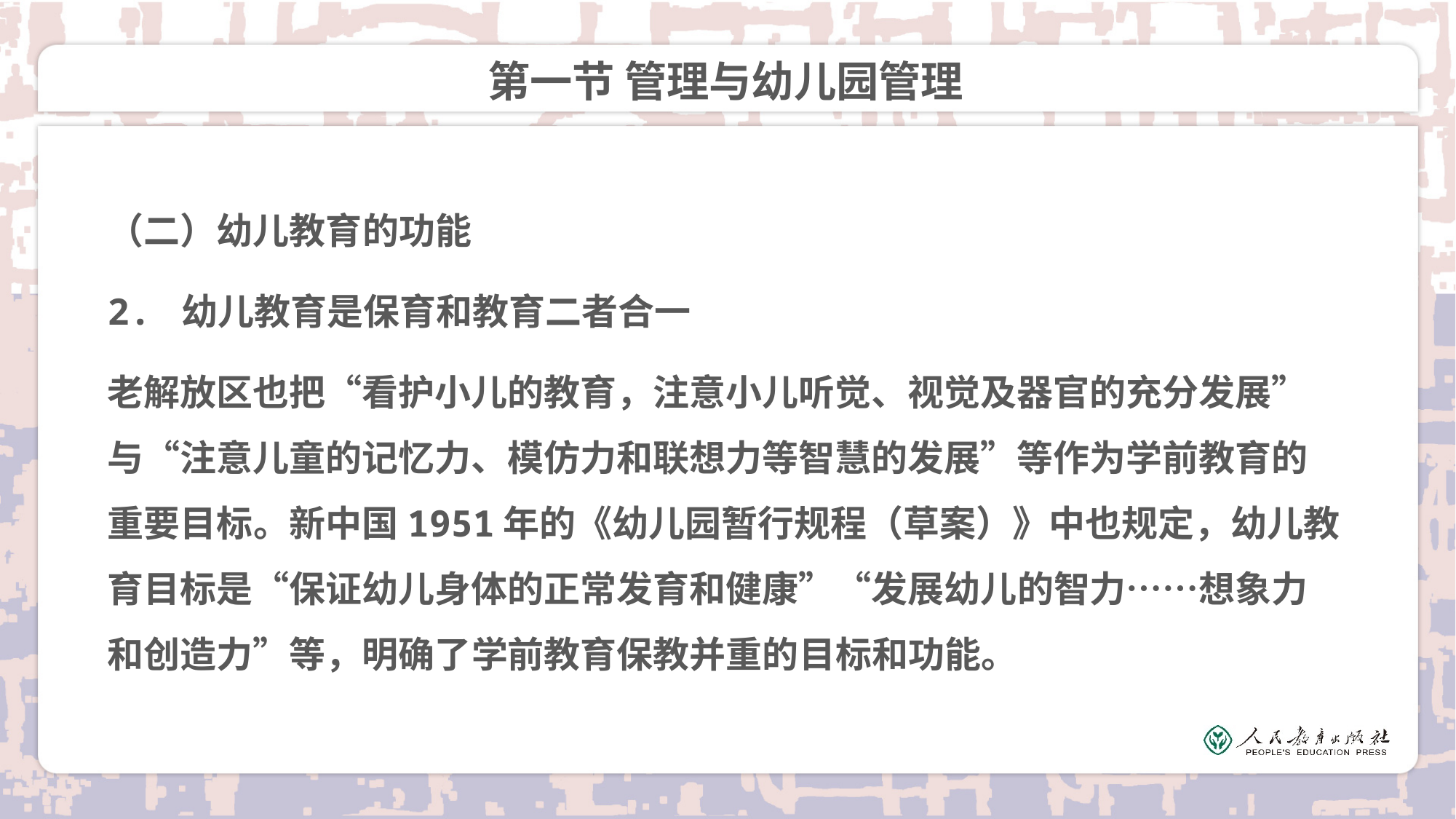

# 第一节 管理与幼儿园管理
（二）幼儿教育的功能
2. 幼儿教育是保育和教育二者合一
老解放区也把“看护小儿的教育，注意小儿听觉、视觉及器官的充分发展”与“注意儿童的记忆力、模仿力和联想力等智慧的发展”等作为学前教育的重要目标。新中国1951年的《幼儿园暂行规程（草案）》中也规定，幼儿教育目标是“保证幼儿身体的正常发育和健康”“发展幼儿的智力……想象力和创造力”等，明确了学前教育保教并重的目标和功能。